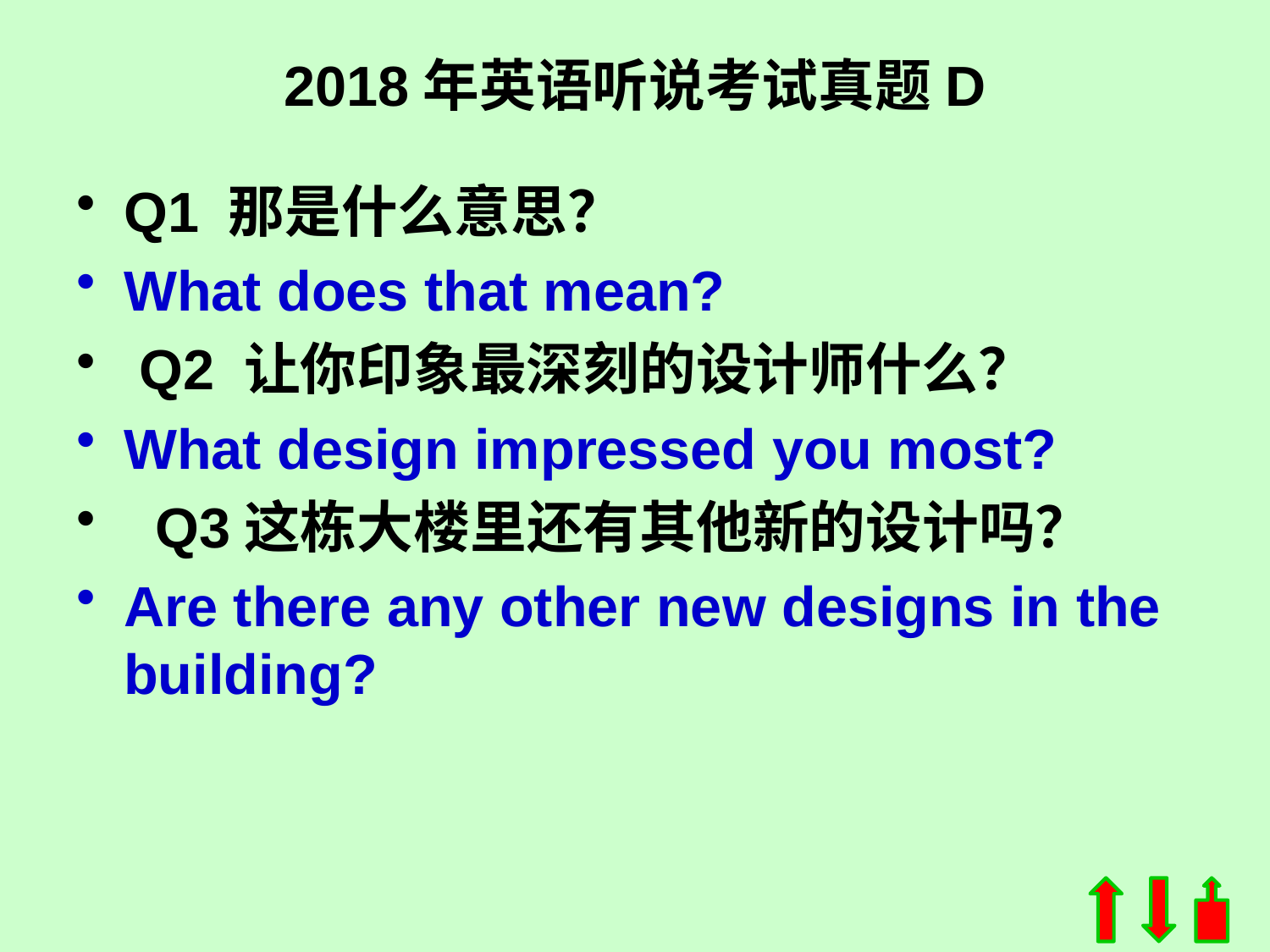

# 2018年英语听说考试真题D
Q1 那是什么意思？
What does that mean?
 Q2 让你印象最深刻的设计师什么？
What design impressed you most?
  Q3这栋大楼里还有其他新的设计吗？
Are there any other new designs in the building?